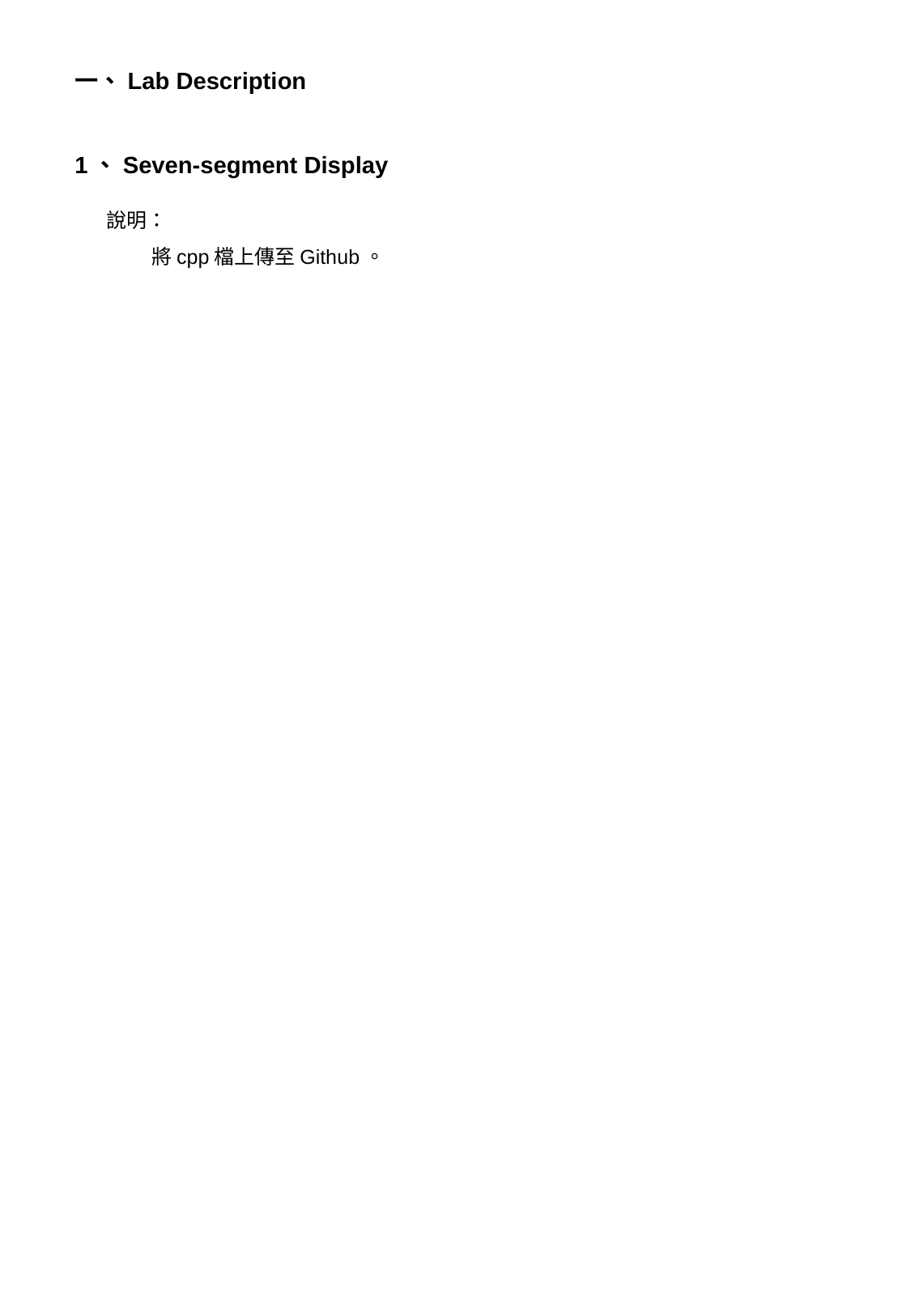

一、Lab Description
# 1、Seven-segment Display
說明：
         將cpp檔上傳至Github。